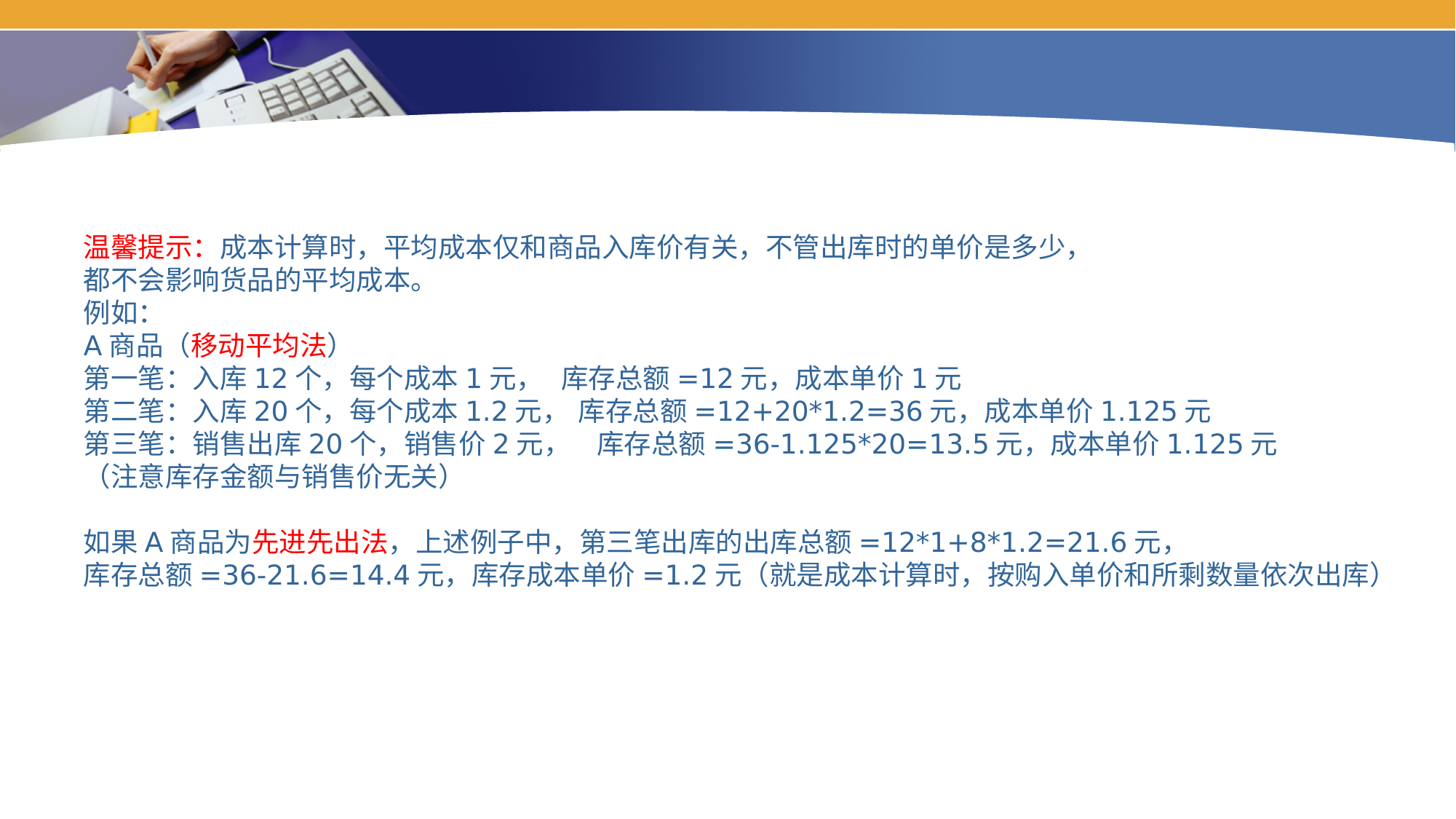

温馨提示：成本计算时，平均成本仅和商品入库价有关，不管出库时的单价是多少，
都不会影响货品的平均成本。
例如：
A商品（移动平均法）
第一笔：入库12个，每个成本1元，  库存总额=12元，成本单价1元
第二笔：入库20个，每个成本1.2元， 库存总额=12+20*1.2=36元，成本单价1.125元
第三笔：销售出库20个，销售价2元，   库存总额=36-1.125*20=13.5元，成本单价1.125元
（注意库存金额与销售价无关）

如果A商品为先进先出法，上述例子中，第三笔出库的出库总额=12*1+8*1.2=21.6元，
库存总额=36-21.6=14.4元，库存成本单价=1.2元（就是成本计算时，按购入单价和所剩数量依次出库）